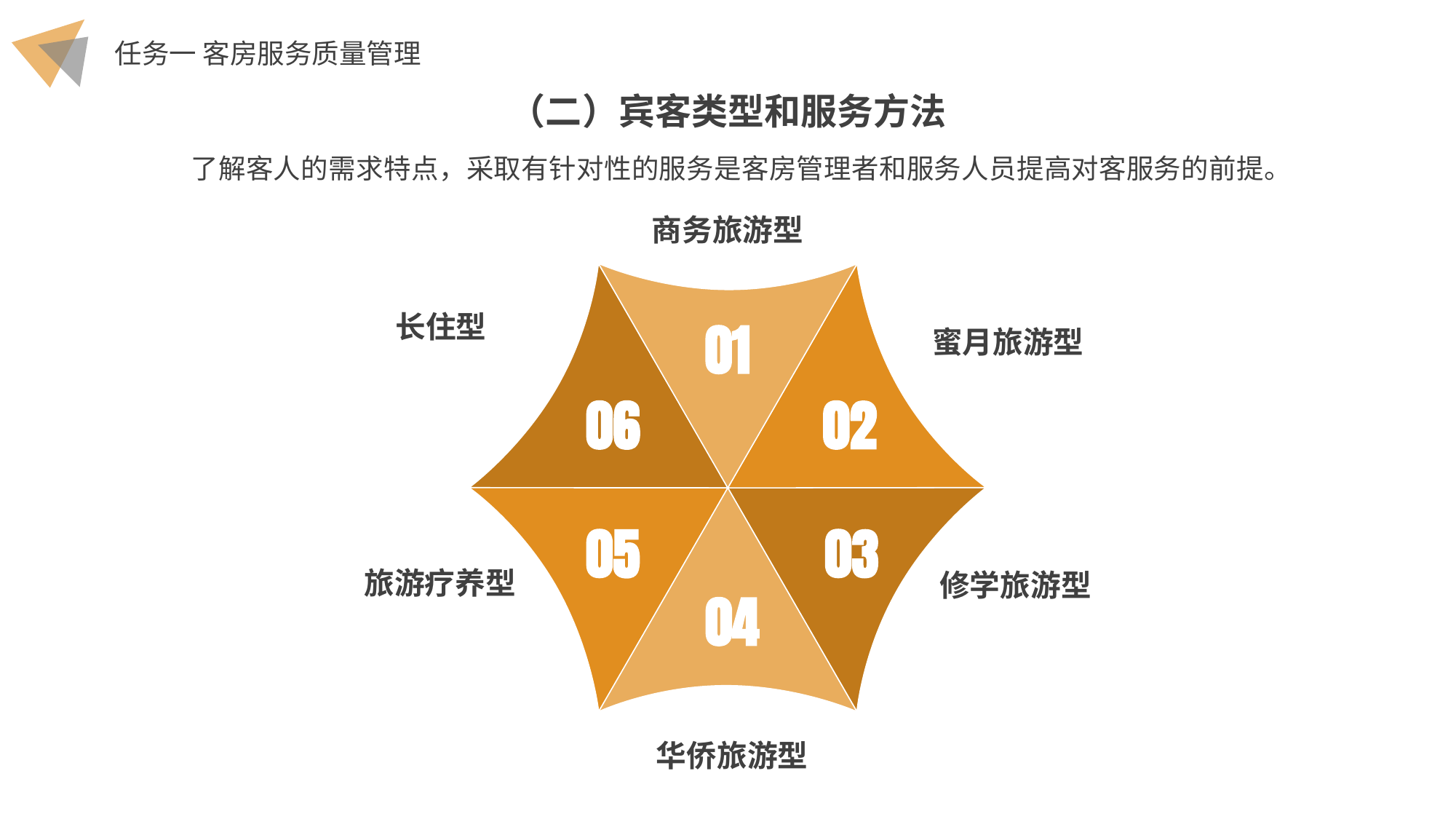

（二）宾客类型和服务方法
了解客人的需求特点，采取有针对性的服务是客房管理者和服务人员提高对客服务的前提。

01
06
02
05
03
04
商务旅游型
长住型
蜜月旅游型
旅游疗养型
修学旅游型
华侨旅游型